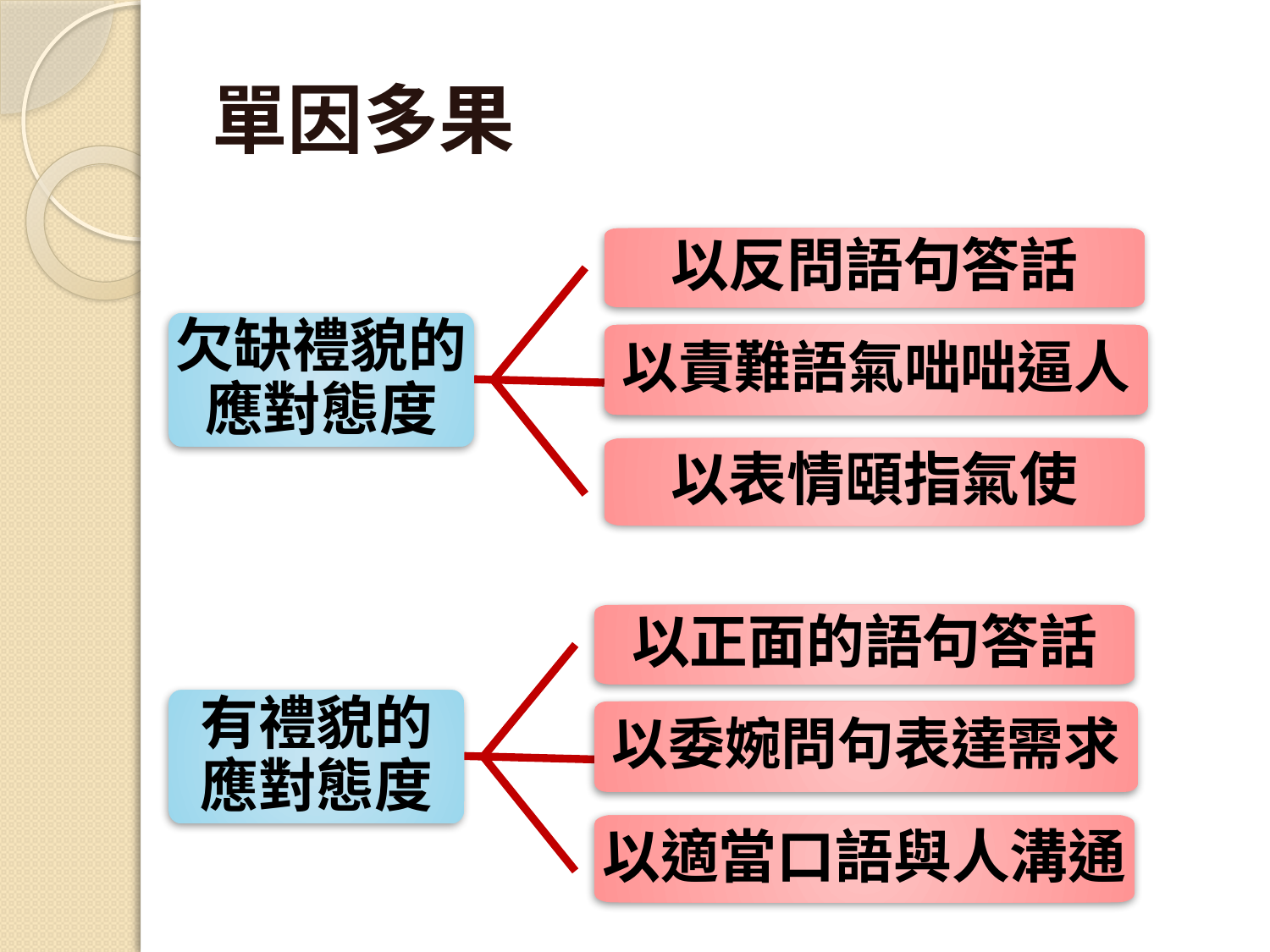

# 單因多果
以反問語句答話
欠缺禮貌的應對態度

以責難語氣咄咄逼人

以表情頤指氣使
以正面的語句答話
有禮貌的應對態度

以委婉問句表達需求

以適當口語與人溝通